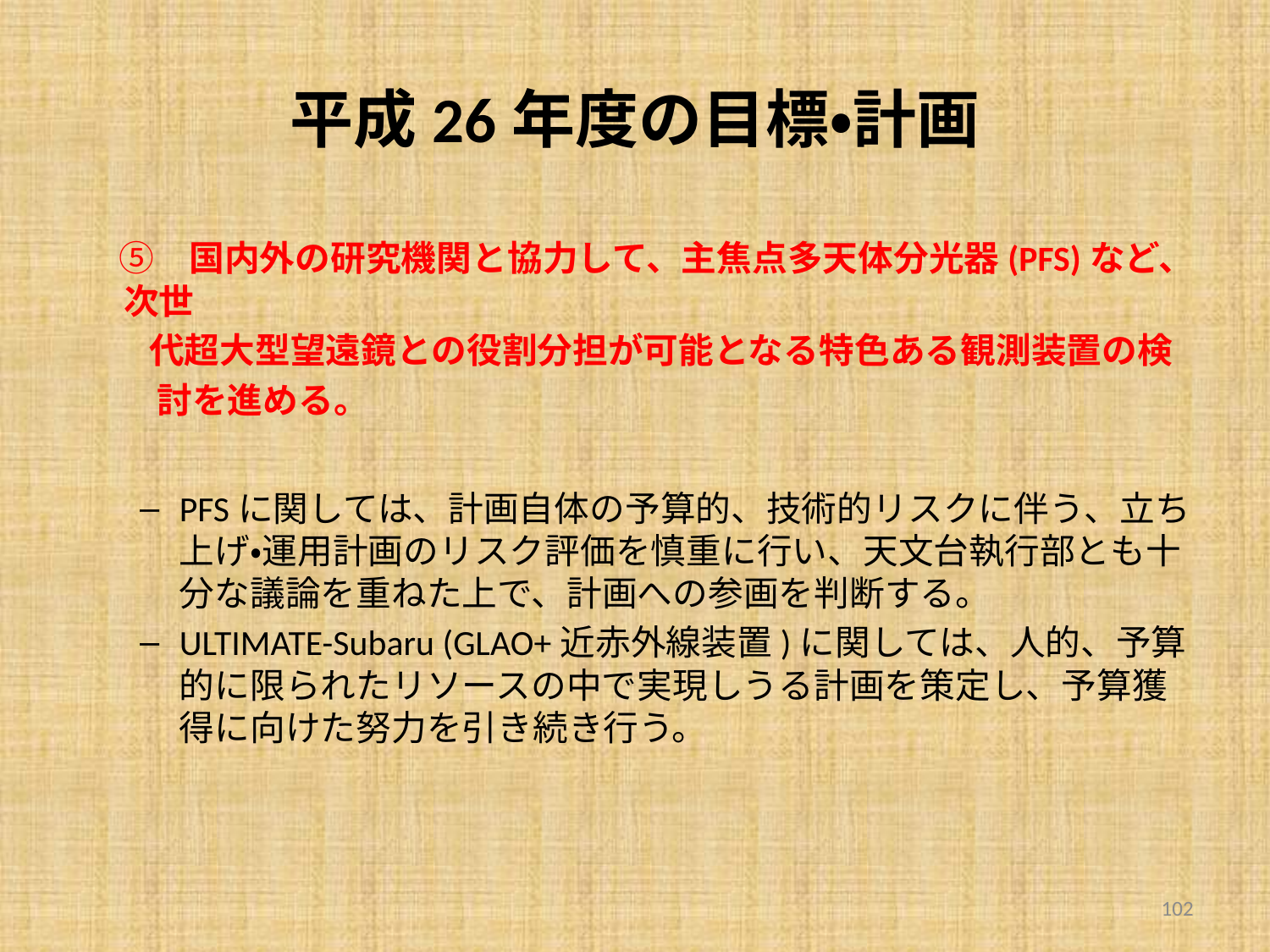

# 平成26年度の目標•計画
　⑤　国内外の研究機関と協力して、主焦点多天体分光器(PFS)など、次世
        代超大型望遠鏡との役割分担が可能となる特色ある観測装置の検
         討を進める。

PFSに関しては、計画自体の予算的、技術的リスクに伴う、立ち上げ・運用計画のリスク評価を慎重に行い、天文台執行部とも十分な議論を重ねた上で、計画への参画を判断する。
ULTIMATE-Subaru (GLAO+近赤外線装置)に関しては、人的、予算的に限られたリソースの中で実現しうる計画を策定し、予算獲得に向けた努力を引き続き行う。
102